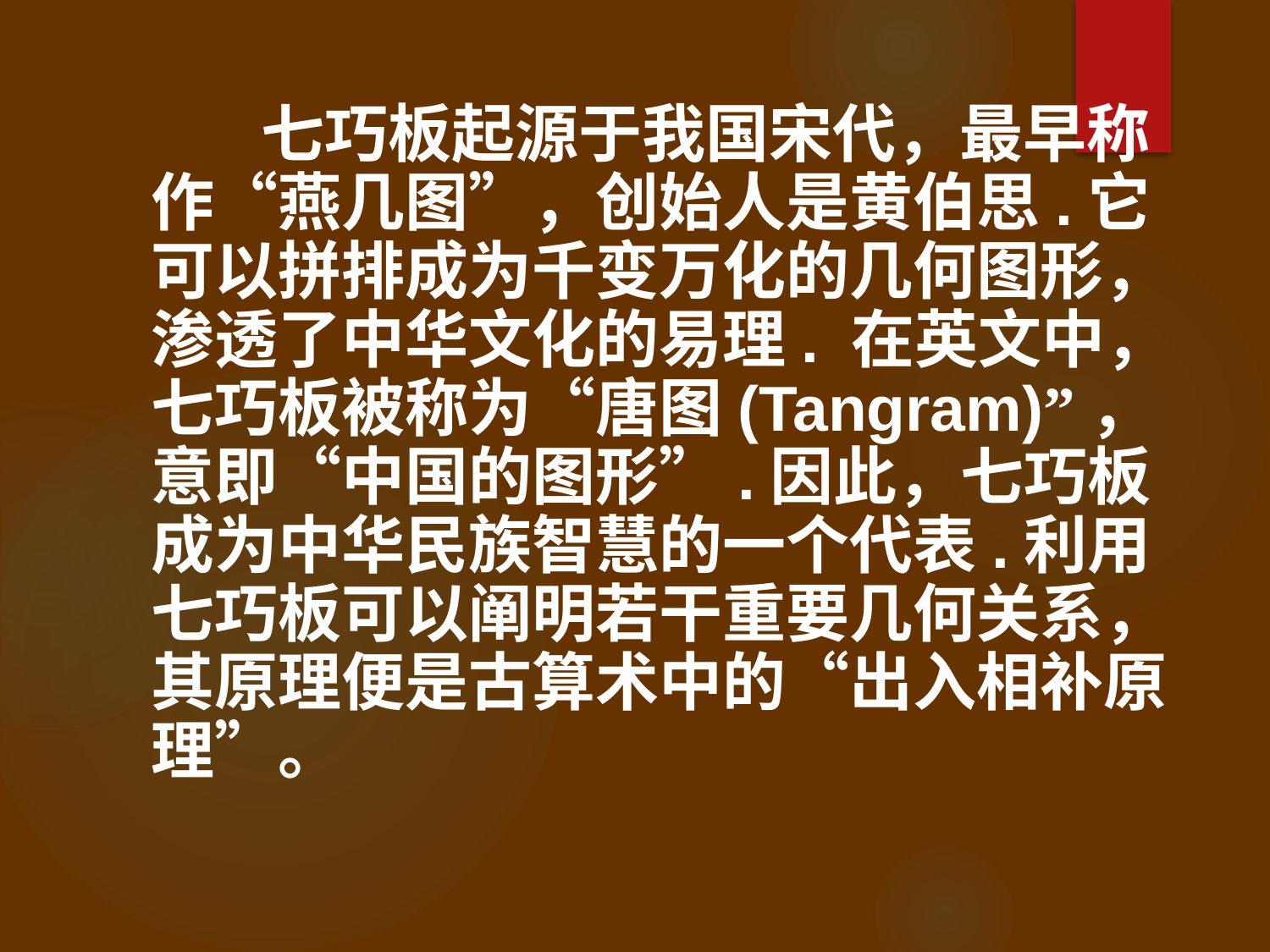

七巧板起源于我国宋代，最早称作“燕几图”，创始人是黄伯思.它可以拼排成为千变万化的几何图形，渗透了中华文化的易理. 在英文中，七巧板被称为“唐图(Tangram)”，意即“中国的图形”.因此，七巧板成为中华民族智慧的一个代表.利用七巧板可以阐明若干重要几何关系，其原理便是古算术中的“出入相补原理”。